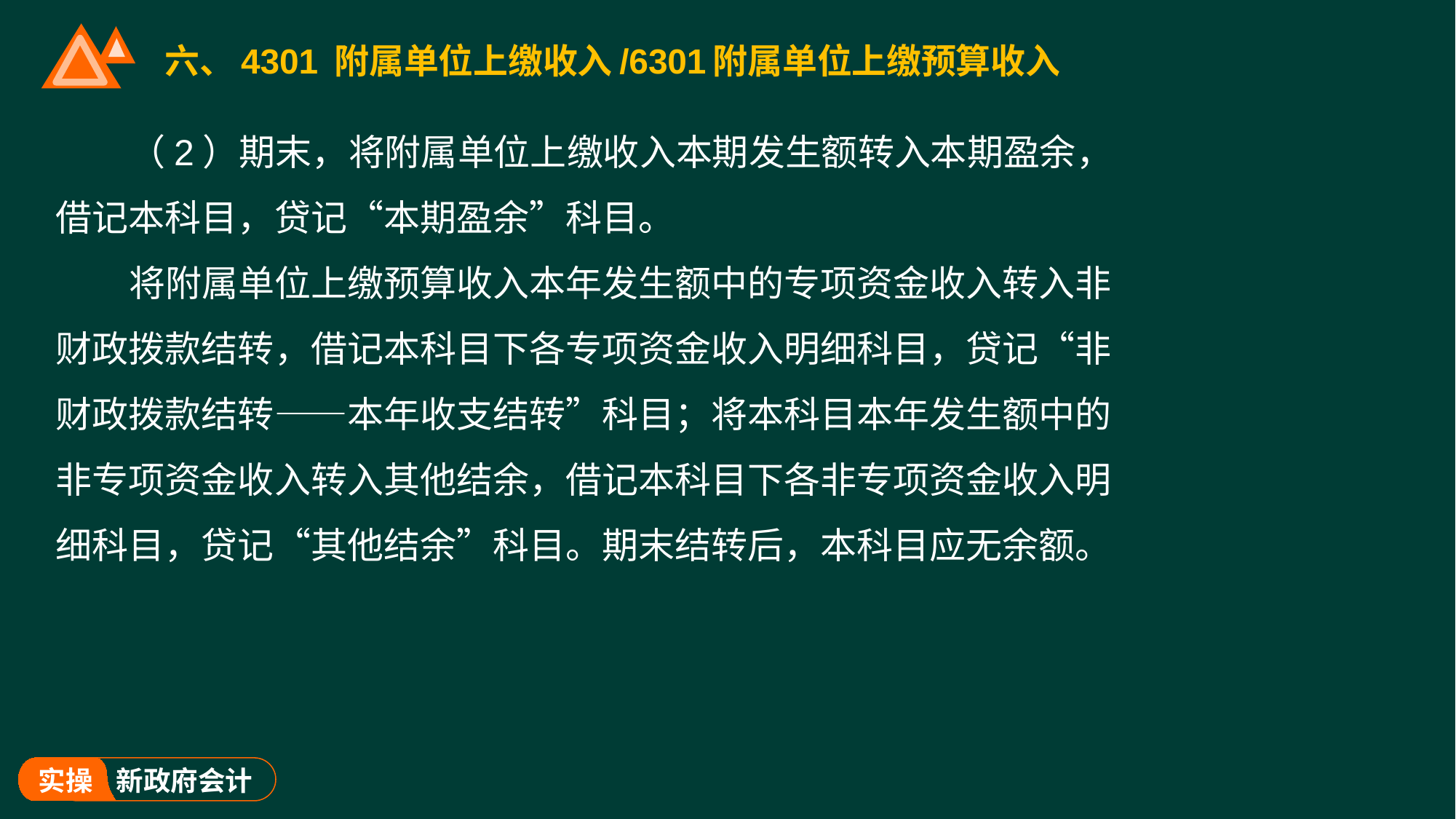

# 六、4301 附属单位上缴收入/6301附属单位上缴预算收入
（2）期末，将附属单位上缴收入本期发生额转入本期盈余，借记本科目，贷记“本期盈余”科目。
将附属单位上缴预算收入本年发生额中的专项资金收入转入非财政拨款结转，借记本科目下各专项资金收入明细科目，贷记“非财政拨款结转——本年收支结转”科目；将本科目本年发生额中的非专项资金收入转入其他结余，借记本科目下各非专项资金收入明细科目，贷记“其他结余”科目。期末结转后，本科目应无余额。